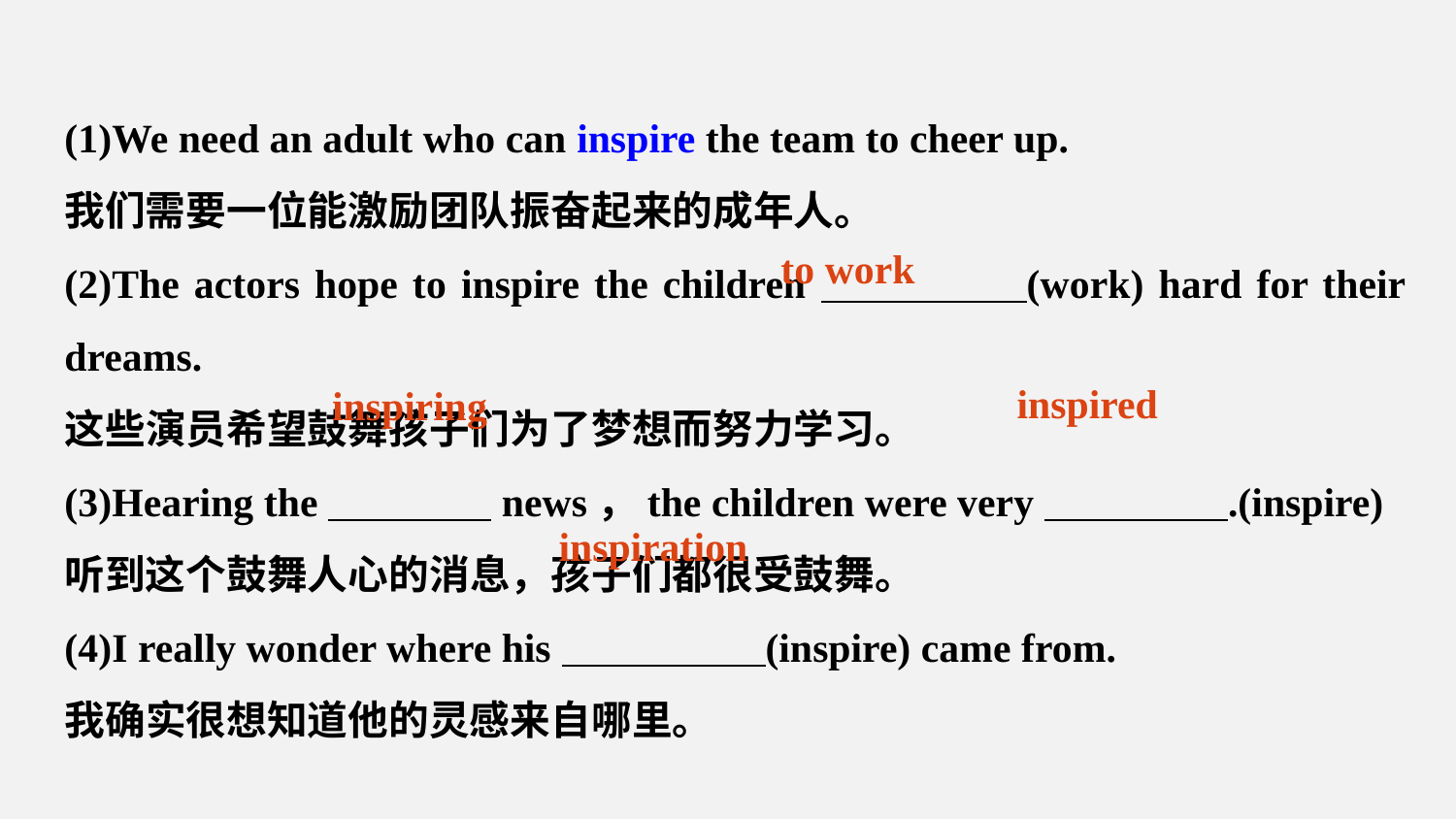

(1)We need an adult who can inspire the team to cheer up.
我们需要一位能激励团队振奋起来的成年人。
(2)The actors hope to inspire the children               (work) hard for their dreams.
这些演员希望鼓舞孩子们为了梦想而努力学习。
(3)Hearing the                  news，the children were very                   .(inspire)
听到这个鼓舞人心的消息，孩子们都很受鼓舞。
(4)I really wonder where his                     (inspire) came from.
我确实很想知道他的灵感来自哪里。
to work
inspired
inspiring
inspiration